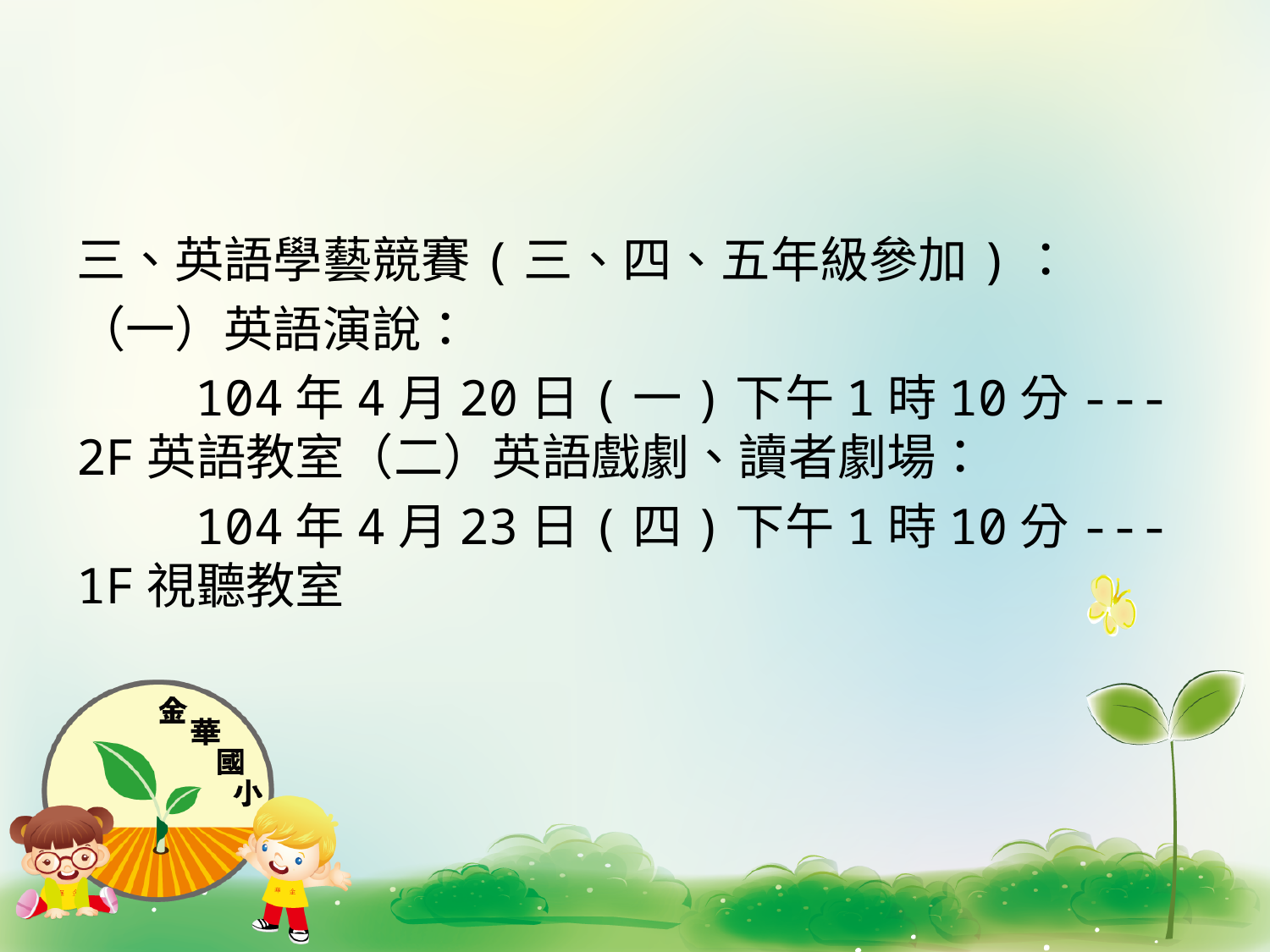

#
三、英語學藝競賽(三、四、五年級參加)：
（一）英語演說：
    104年4月20日(一)下午1時10分--- 2F英語教室（二）英語戲劇、讀者劇場：
    104年4月23日(四)下午1時10分--- 1F視聽教室